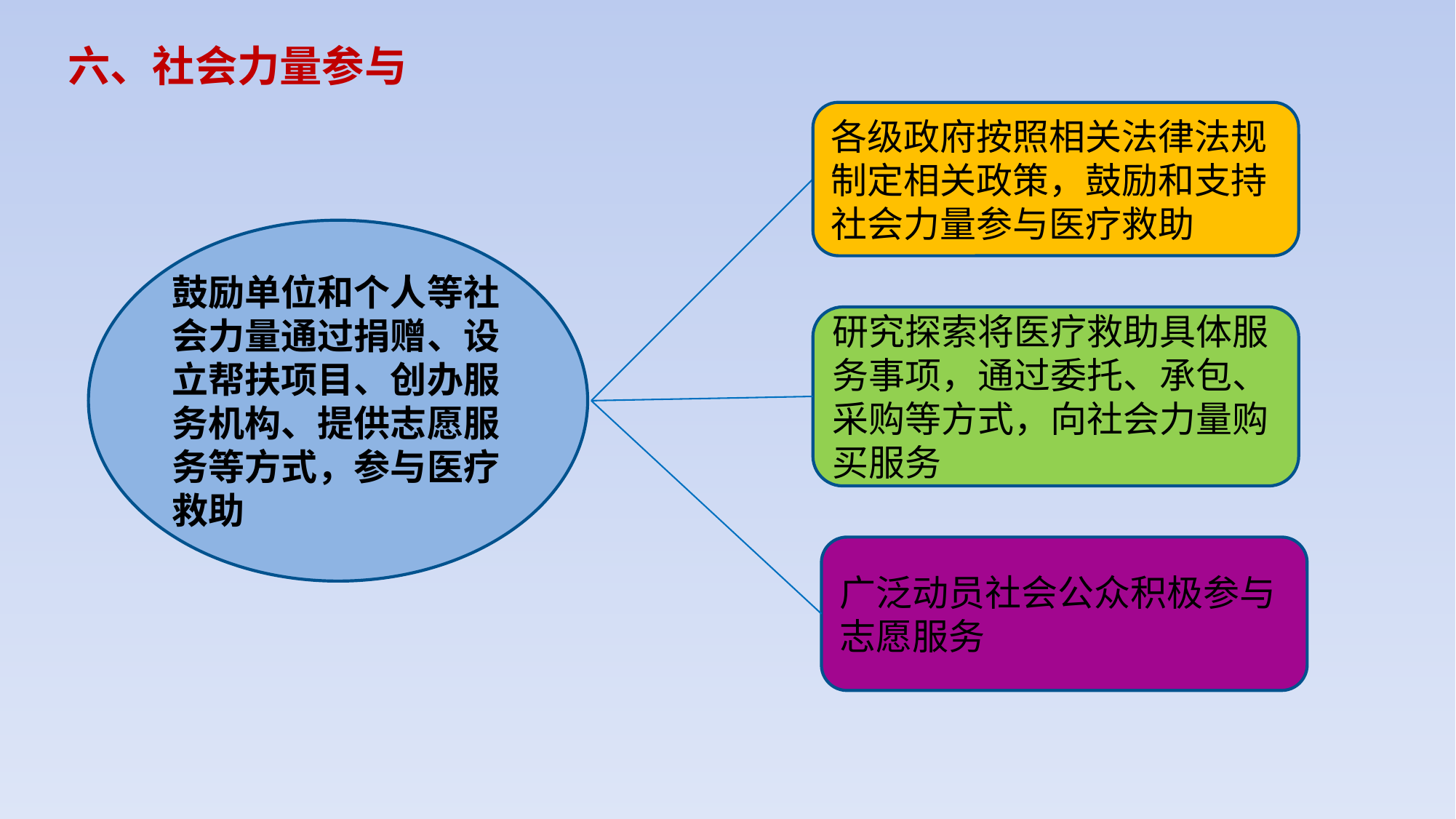

六、社会力量参与
各级政府按照相关法律法规制定相关政策，鼓励和支持社会力量参与医疗救助
鼓励单位和个人等社会力量通过捐赠、设立帮扶项目、创办服务机构、提供志愿服务等方式，参与医疗救助
研究探索将医疗救助具体服务事项，通过委托、承包、采购等方式，向社会力量购买服务
广泛动员社会公众积极参与志愿服务